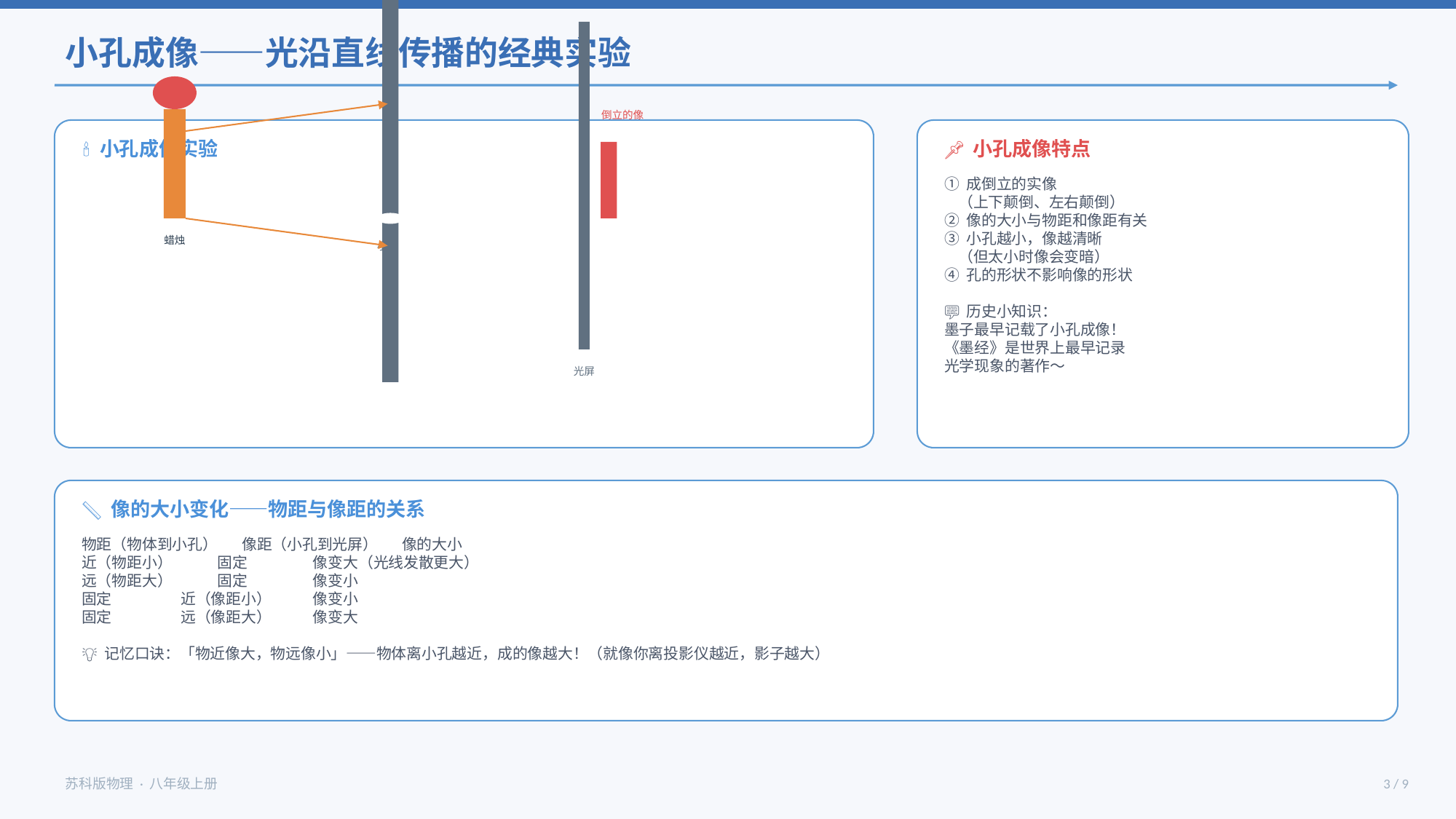

小孔成像——光沿直线传播的经典实验

倒立的像

🕯 小孔成像实验
📌 小孔成像特点

① 成倒立的实像
   （上下颠倒、左右颠倒）
② 像的大小与物距和像距有关
③ 小孔越小，像越清晰
   （但太小时像会变暗）
④ 孔的形状不影响像的形状

💬 历史小知识：
墨子最早记载了小孔成像！
《墨经》是世界上最早记录
光学现象的著作～

蜡烛
小孔
光屏

📏 像的大小变化——物距与像距的关系
物距（物体到小孔）       像距（小孔到光屏）       像的大小
近（物距小）             固定                   像变大（光线发散更大）
远（物距大）             固定                   像变小
固定                    近（像距小）            像变小
固定                    远（像距大）            像变大

💡 记忆口诀：「物近像大，物远像小」——物体离小孔越近，成的像越大！（就像你离投影仪越近，影子越大）
苏科版物理 · 八年级上册
3 / 9